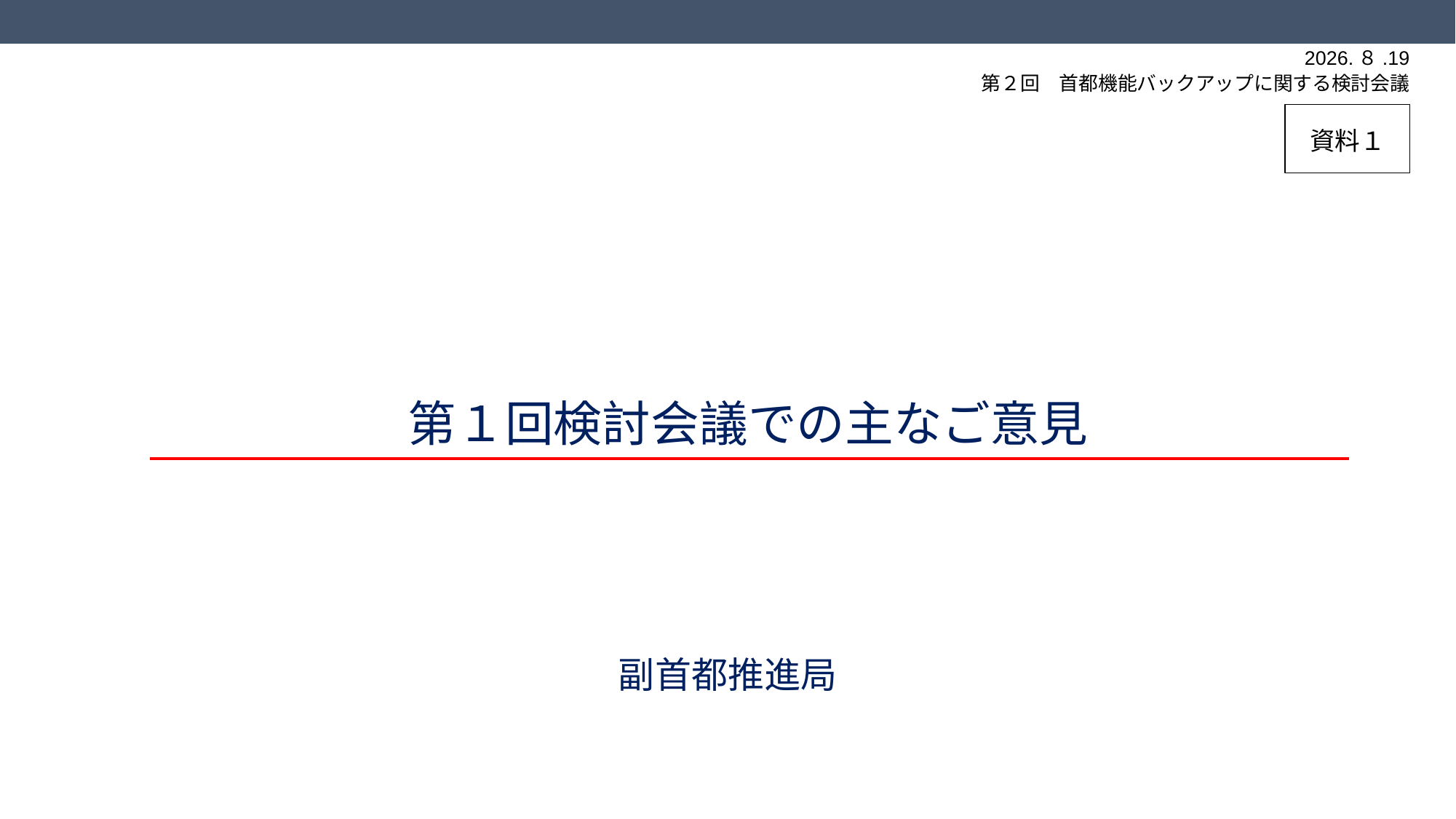

2026.８.19
第２回　首都機能バックアップに関する検討会議

資料１

第１回検討会議での主なご意見

副首都推進局